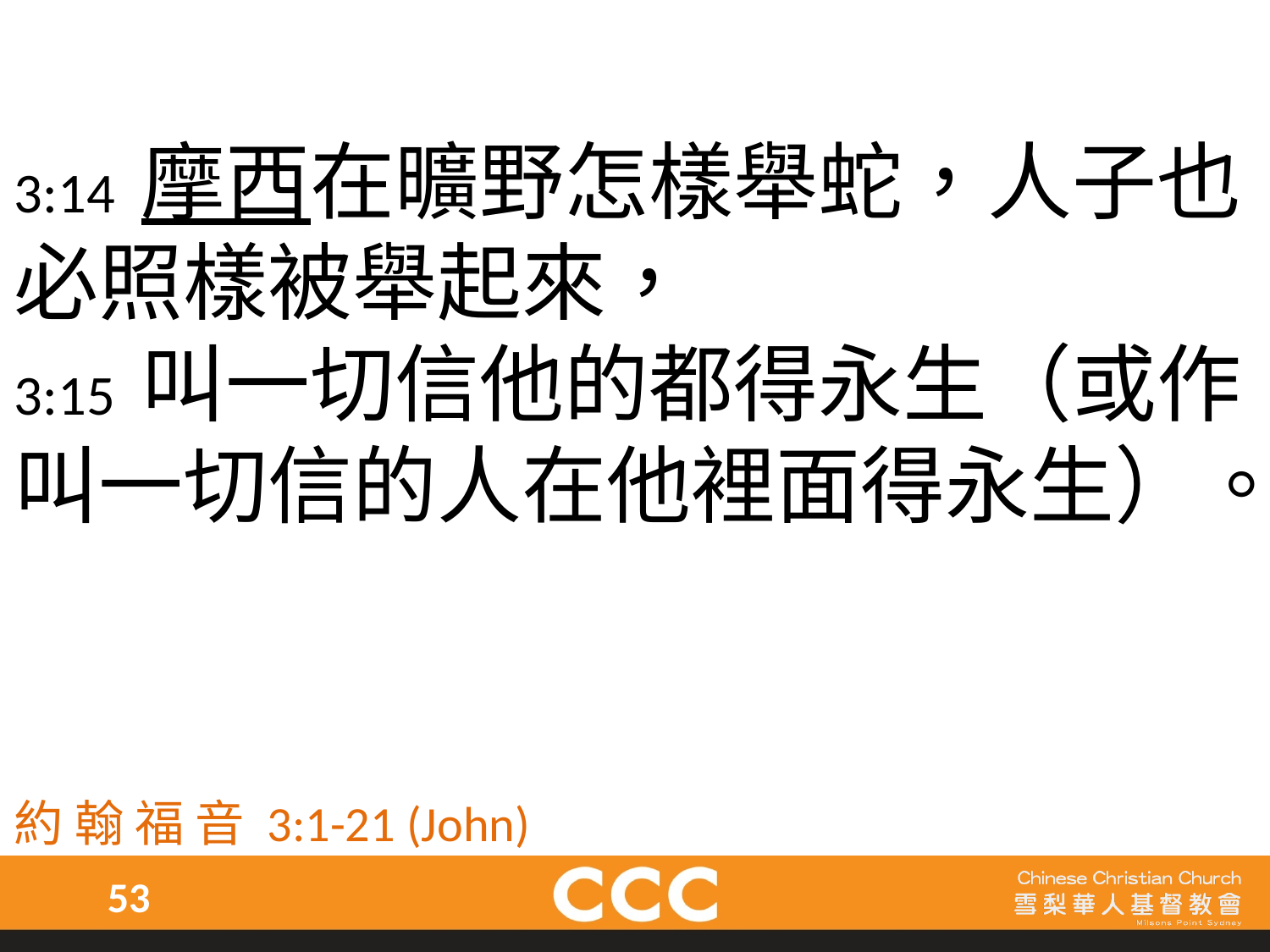

3:14 摩西在曠野怎樣舉蛇，人子也必照樣被舉起來，
3:15 叫一切信他的都得永生（或作：叫一切信的人在他裡面得永生）。
約 翰 福 音 3:1-21 (John)
53